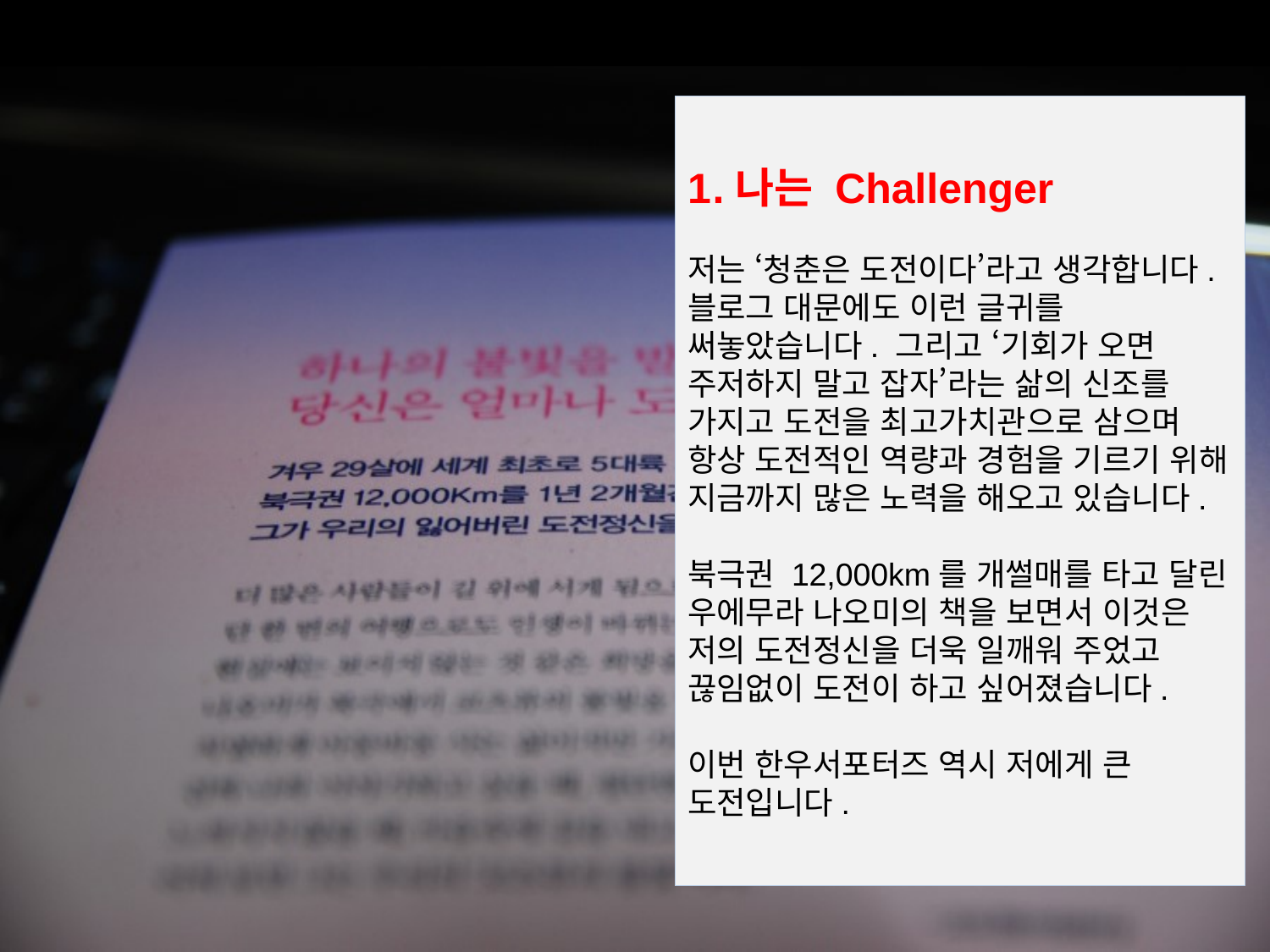

나는 Challenger

저는 ‘청춘은 도전이다’라고 생각합니다. 블로그 대문에도 이런 글귀를 써놓았습니다. 그리고 ‘기회가 오면 주저하지 말고 잡자’라는 삶의 신조를 가지고 도전을 최고가치관으로 삼으며 항상 도전적인 역량과 경험을 기르기 위해 지금까지 많은 노력을 해오고 있습니다.

북극권 12,000km를 개썰매를 타고 달린 우에무라 나오미의 책을 보면서 이것은 저의 도전정신을 더욱 일깨워 주었고 끊임없이 도전이 하고 싶어졌습니다.

이번 한우서포터즈 역시 저에게 큰 도전입니다.